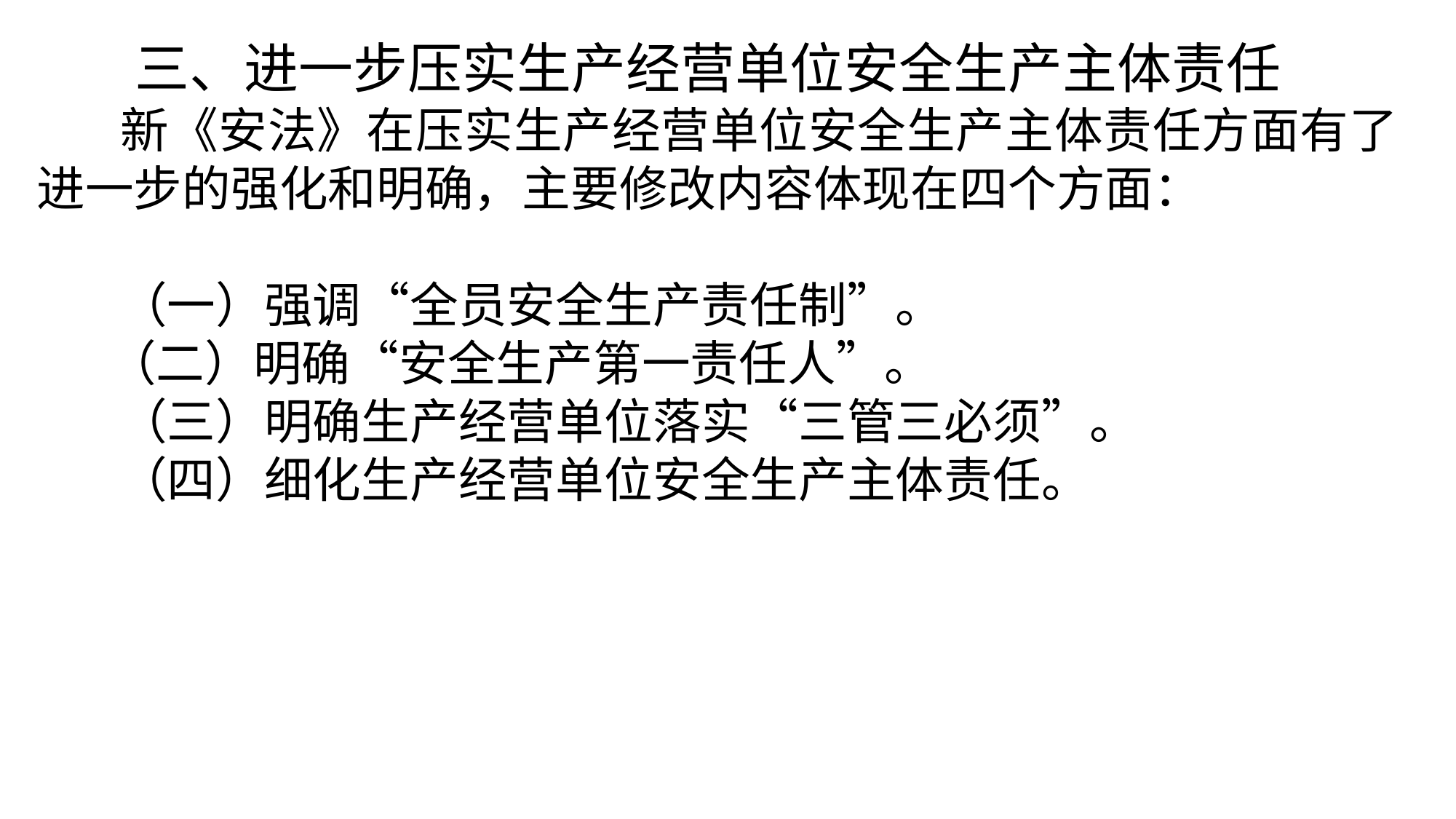

三、进一步压实生产经营单位安全生产主体责任
  新《安法》在压实生产经营单位安全生产主体责任方面有了进一步的强化和明确，主要修改内容体现在四个方面：

  （一）强调“全员安全生产责任制”。
 （二）明确“安全生产第一责任人”。
  （三）明确生产经营单位落实“三管三必须”。
  （四）细化生产经营单位安全生产主体责任。